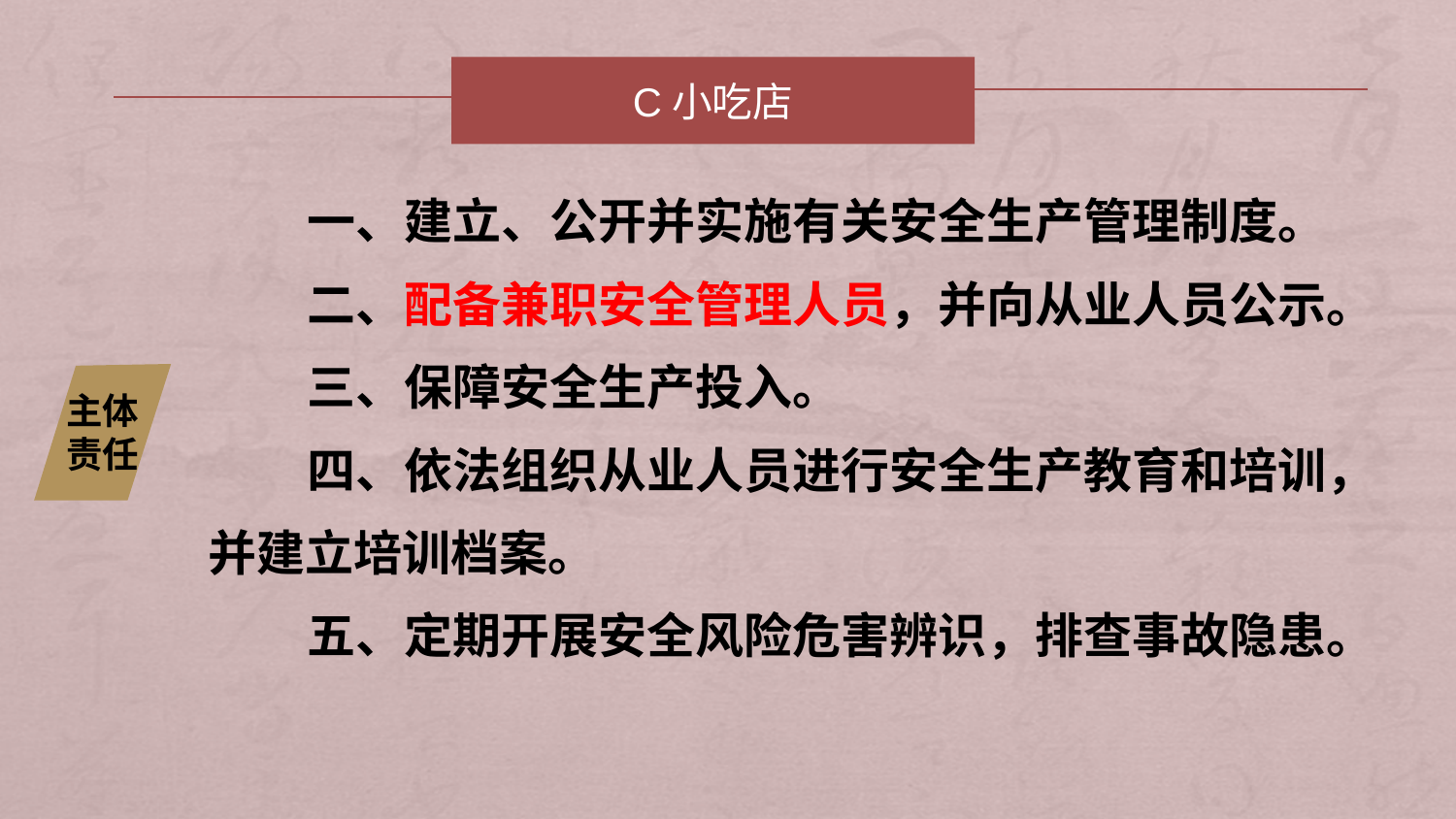

C小吃店
        一、建立、公开并实施有关安全生产管理制度。
        二、配备兼职安全管理人员，并向从业人员公示。
        三、保障安全生产投入。
        四、依法组织从业人员进行安全生产教育和培训，并建立培训档案。
        五、定期开展安全风险危害辨识，排查事故隐患。
主体责任